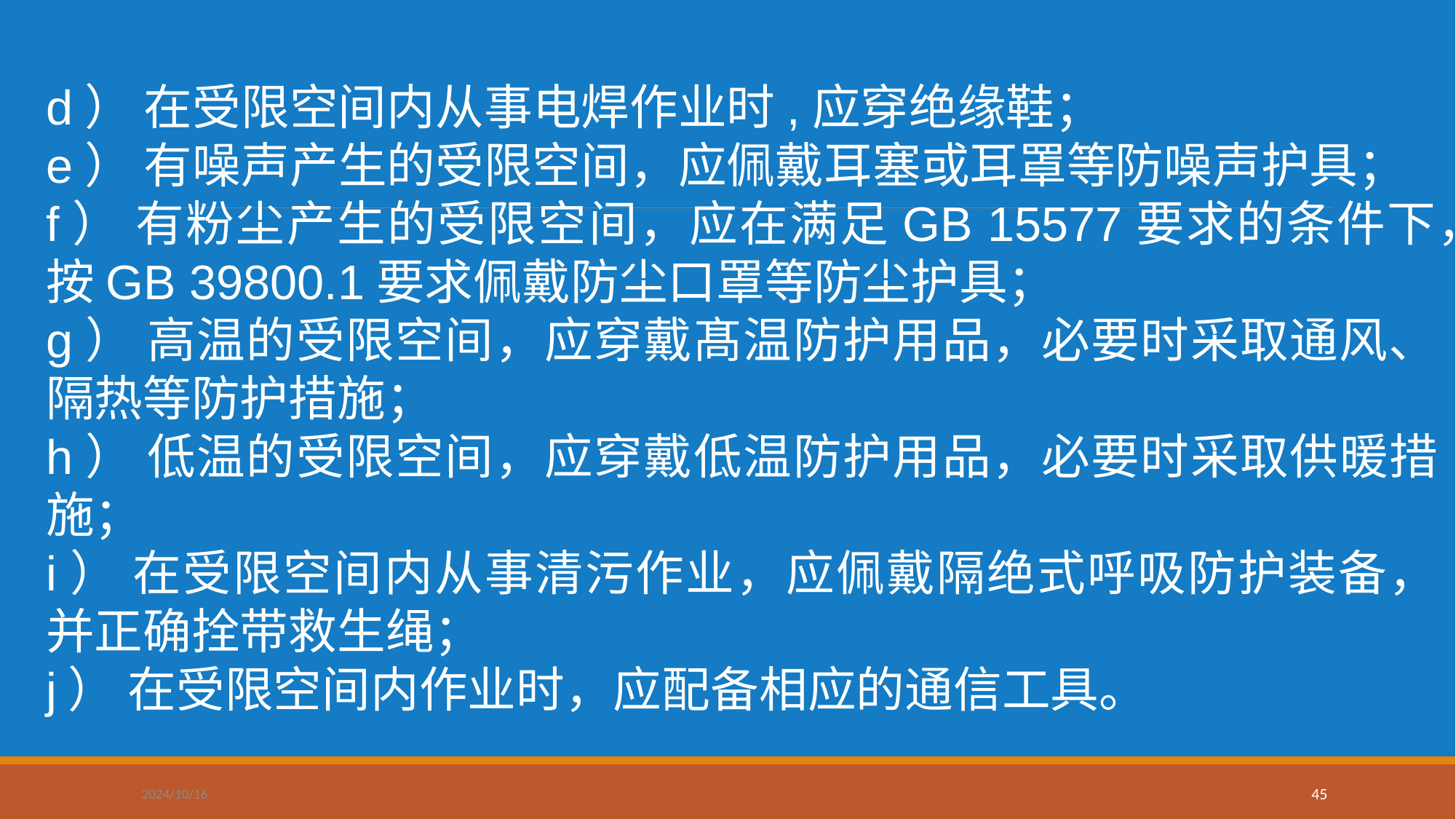

d） 在受限空间内从事电焊作业时,应穿绝缘鞋；
e） 有噪声产生的受限空间，应佩戴耳塞或耳罩等防噪声护具；
f） 有粉尘产生的受限空间，应在满足GB 15577要求的条件下，按GB 39800.1要求佩戴防尘口罩等防尘护具；
g） 高温的受限空间，应穿戴髙温防护用品，必要时采取通风、隔热等防护措施；
h） 低温的受限空间，应穿戴低温防护用品，必要时采取供暖措施；
i） 在受限空间内从事清污作业，应佩戴隔绝式呼吸防护装备，并正确拴带救生绳；
j） 在受限空间内作业时，应配备相应的通信工具。

2024/10/16
45